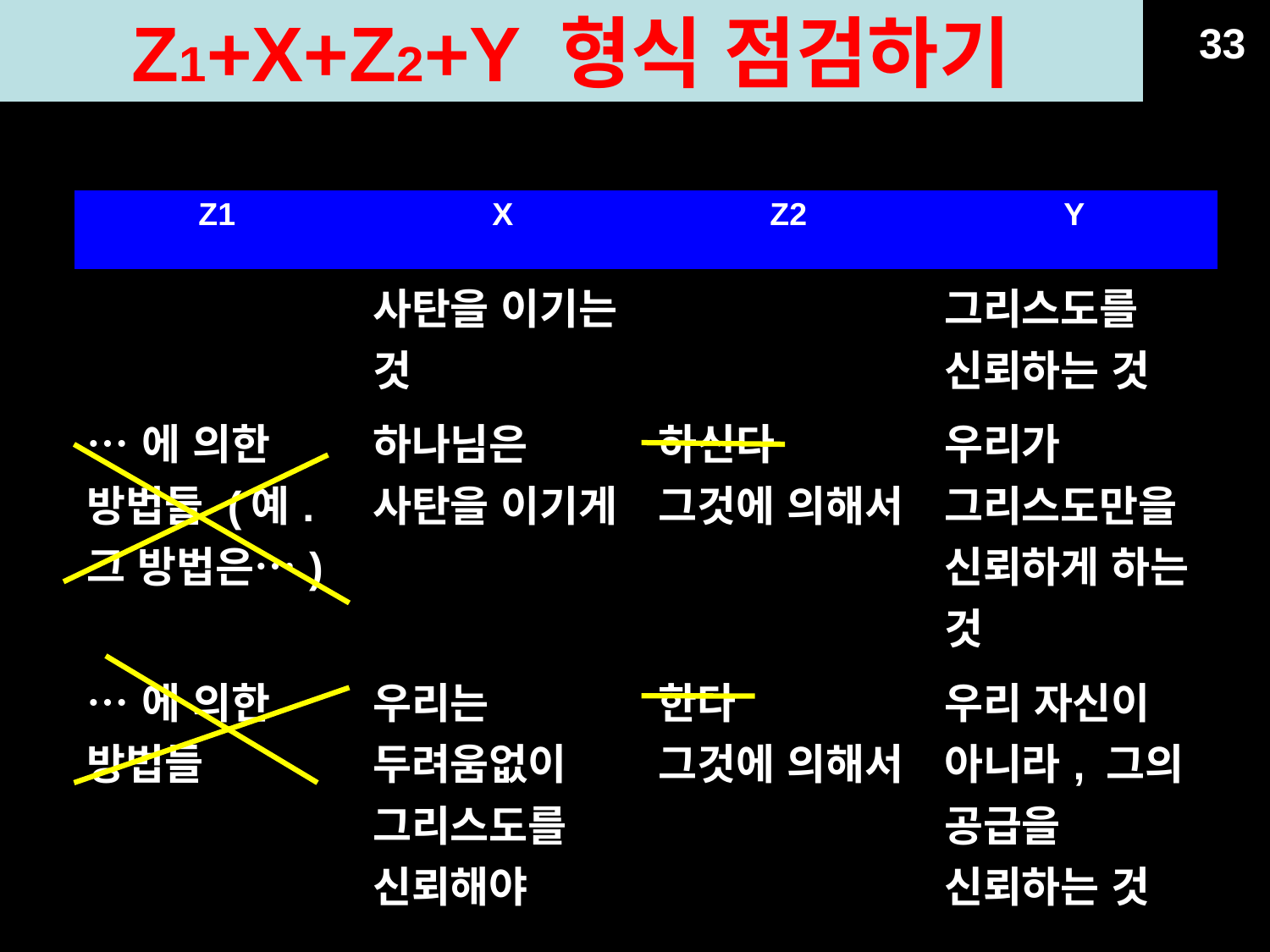

Z1+X+Z2+Y 형식 점검하기
33
| Z1 | X | Z2 | Y |
| --- | --- | --- | --- |
|  | 사탄을 이기는 것 |  | 그리스도를 신뢰하는 것 |
| …에 의한 방법들 (예. 그 방법은…) | 하나님은 사탄을 이기게 | 하신다 그것에 의해서 | 우리가 그리스도만을 신뢰하게 하는 것 |
| …에 의한 방법들 | 우리는 두려움없이 그리스도를 신뢰해야 | 한다 그것에 의해서 | 우리 자신이 아니라, 그의 공급을 신뢰하는 것 |